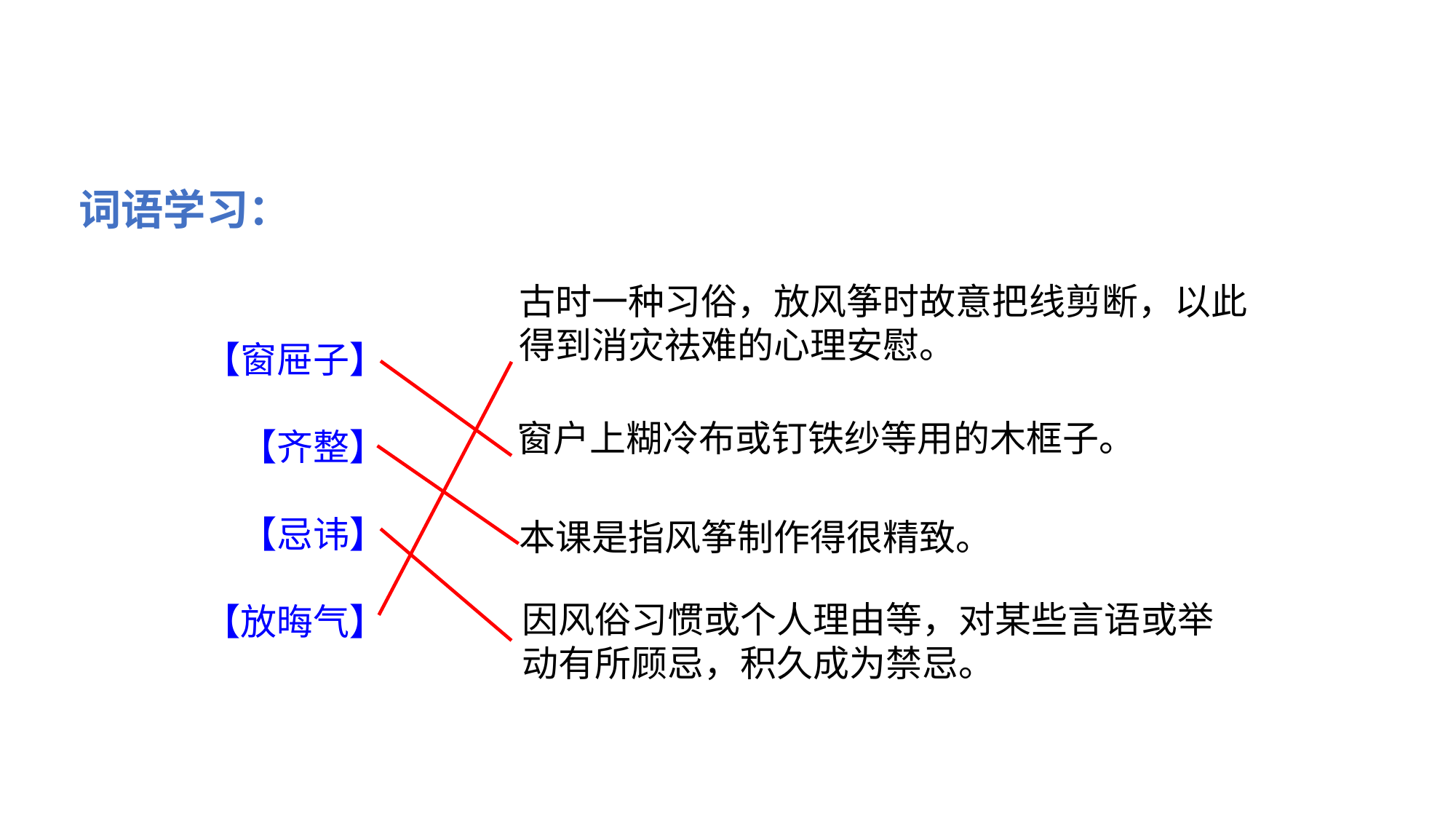

词语学习：
古时一种习俗，放风筝时故意把线剪断，以此得到消灾祛难的心理安慰。
【窗屉子】
【齐整】
【忌讳】
【放晦气】
窗户上糊冷布或钉铁纱等用的木框子。
本课是指风筝制作得很精致。
因风俗习惯或个人理由等，对某些言语或举动有所顾忌，积久成为禁忌。